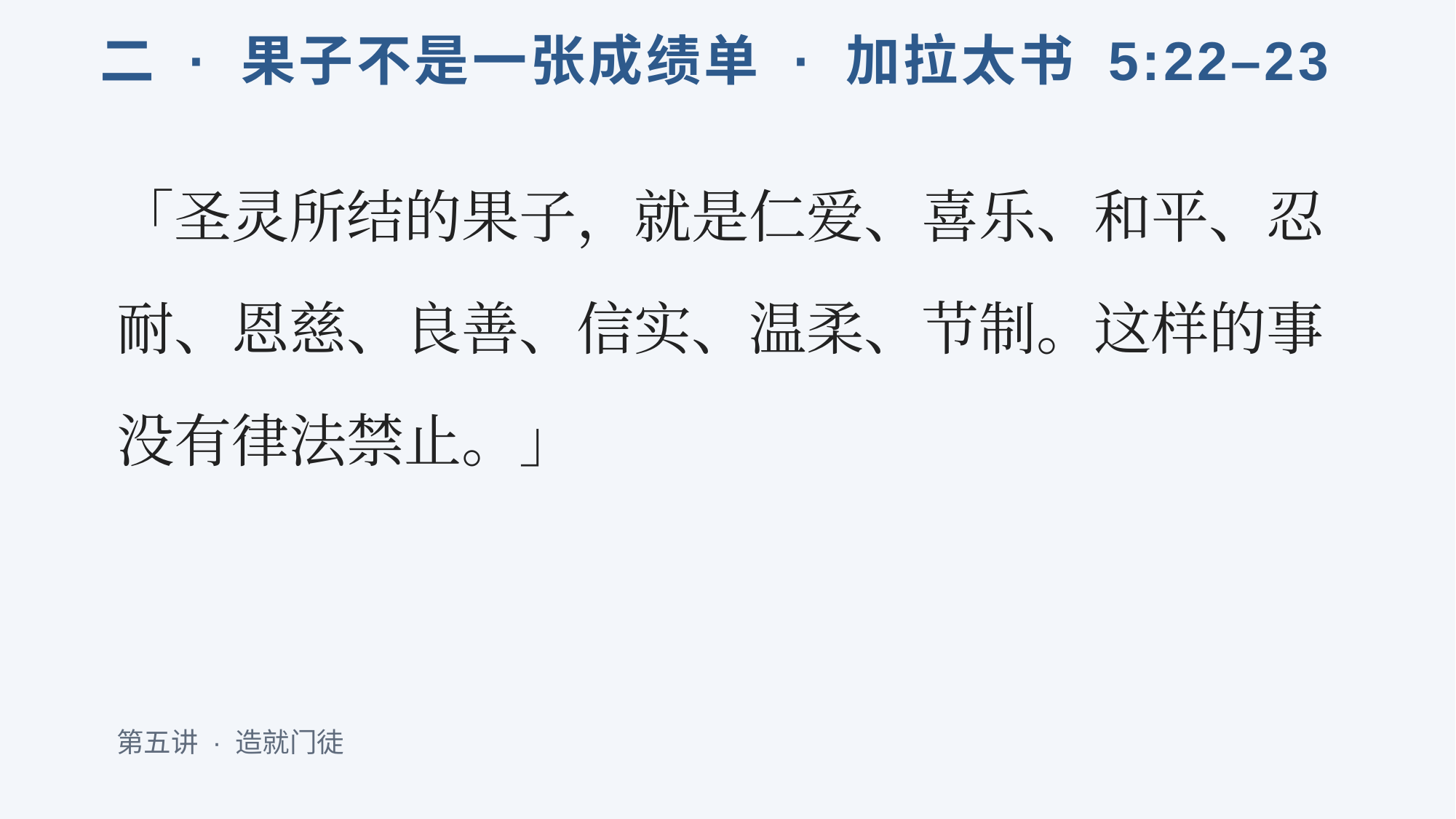

二 · 果子不是一张成绩单 · 加拉太书 5:22–23
「圣灵所结的果子，就是仁爱、喜乐、和平、忍耐、恩慈、良善、信实、温柔、节制。这样的事没有律法禁止。」
第五讲 · 造就门徒